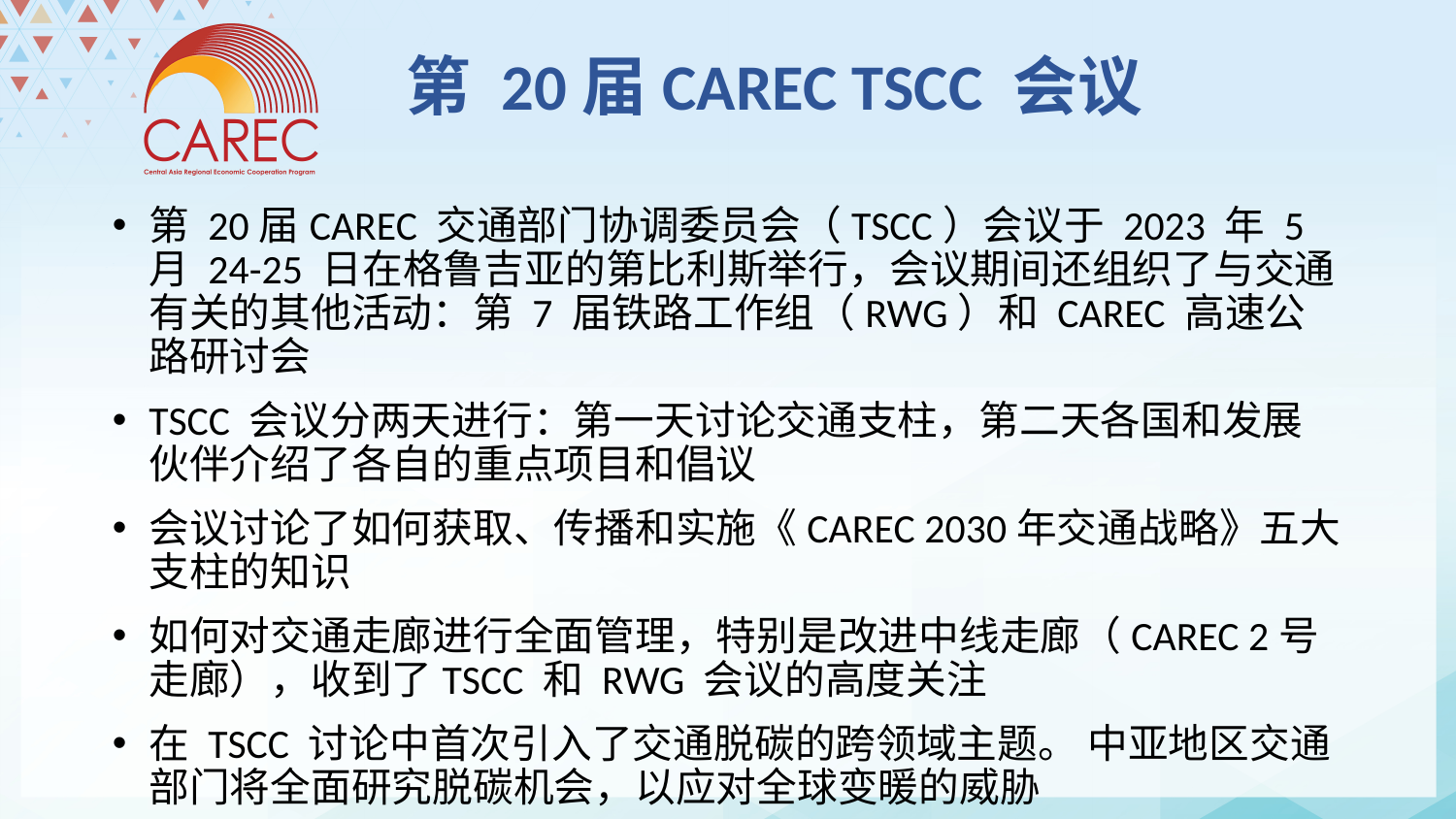

# 第 20届CAREC TSCC 会议
第 20届CAREC 交通部门协调委员会（TSCC）会议于 2023 年 5 月 24-25 日在格鲁吉亚的第比利斯举行，会议期间还组织了与交通有关的其他活动：第 7 届铁路工作组（RWG）和 CAREC 高速公路研讨会
TSCC 会议分两天进行：第一天讨论交通支柱，第二天各国和发展伙伴介绍了各自的重点项目和倡议
会议讨论了如何获取、传播和实施《CAREC 2030年交通战略》五大支柱的知识
如何对交通走廊进行全面管理，特别是改进中线走廊（CAREC 2号走廊），收到了TSCC 和 RWG 会议的高度关注
在 TSCC 讨论中首次引入了交通脱碳的跨领域主题。 中亚地区交通部门将全面研究脱碳机会，以应对全球变暖的威胁